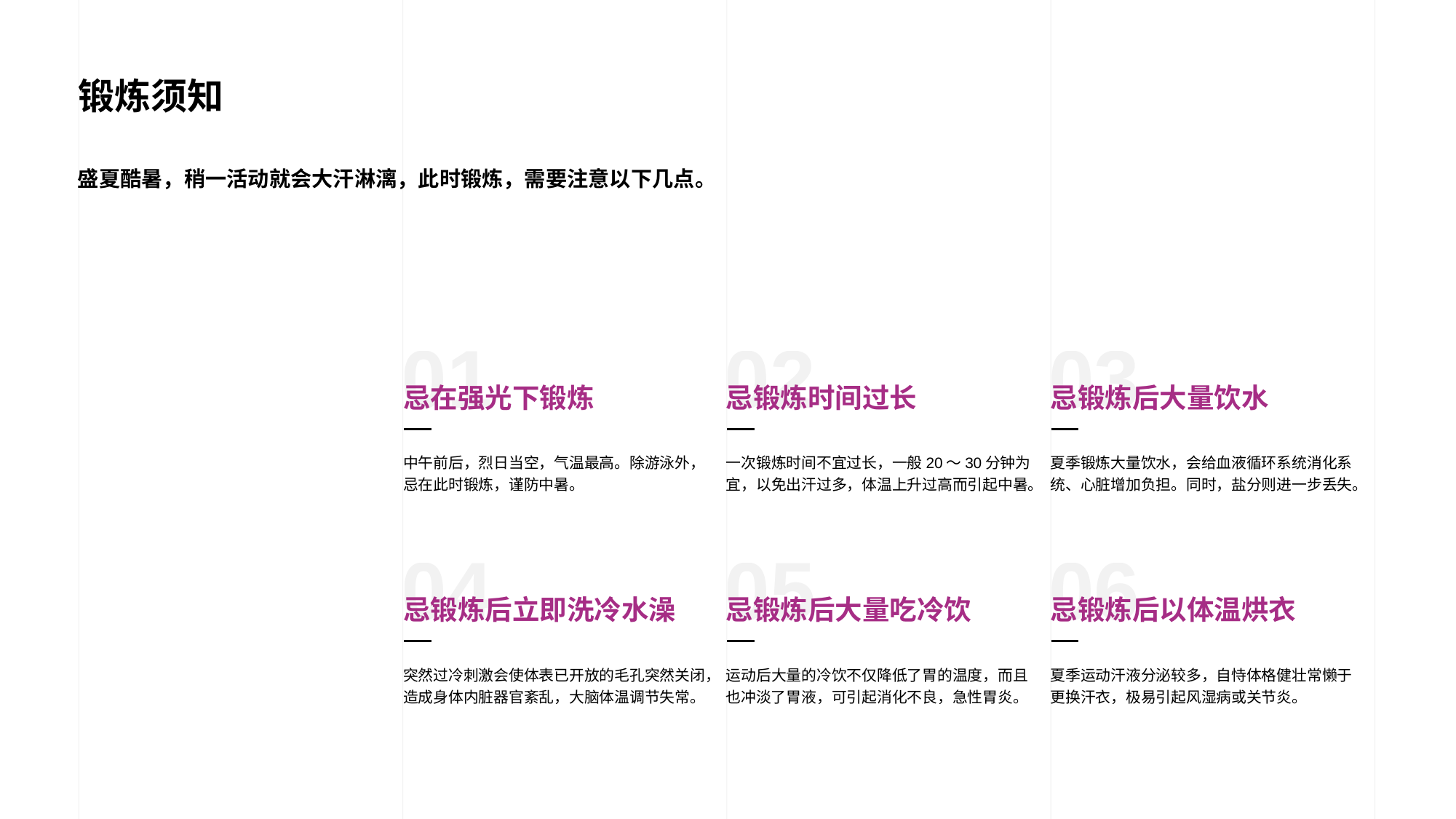

# 锻炼须知
盛夏酷暑，稍一活动就会大汗淋漓，此时锻炼，需要注意以下几点。
01
忌在强光下锻炼
中午前后，烈日当空，气温最高。除游泳外，忌在此时锻炼，谨防中暑。
02
忌锻炼时间过长
一次锻炼时间不宜过长，一般20～30分钟为宜，以免出汗过多，体温上升过高而引起中暑。
03
忌锻炼后大量饮水
夏季锻炼大量饮水，会给血液循环系统消化系统、心脏增加负担。同时，盐分则进一步丢失。
04
忌锻炼后立即洗冷水澡
突然过冷刺激会使体表已开放的毛孔突然关闭，造成身体内脏器官紊乱，大脑体温调节失常。
05
忌锻炼后大量吃冷饮
运动后大量的冷饮不仅降低了胃的温度，而且也冲淡了胃液，可引起消化不良，急性胃炎。
06
忌锻炼后以体温烘衣
夏季运动汗液分泌较多，自恃体格健壮常懒于更换汗衣，极易引起风湿病或关节炎。